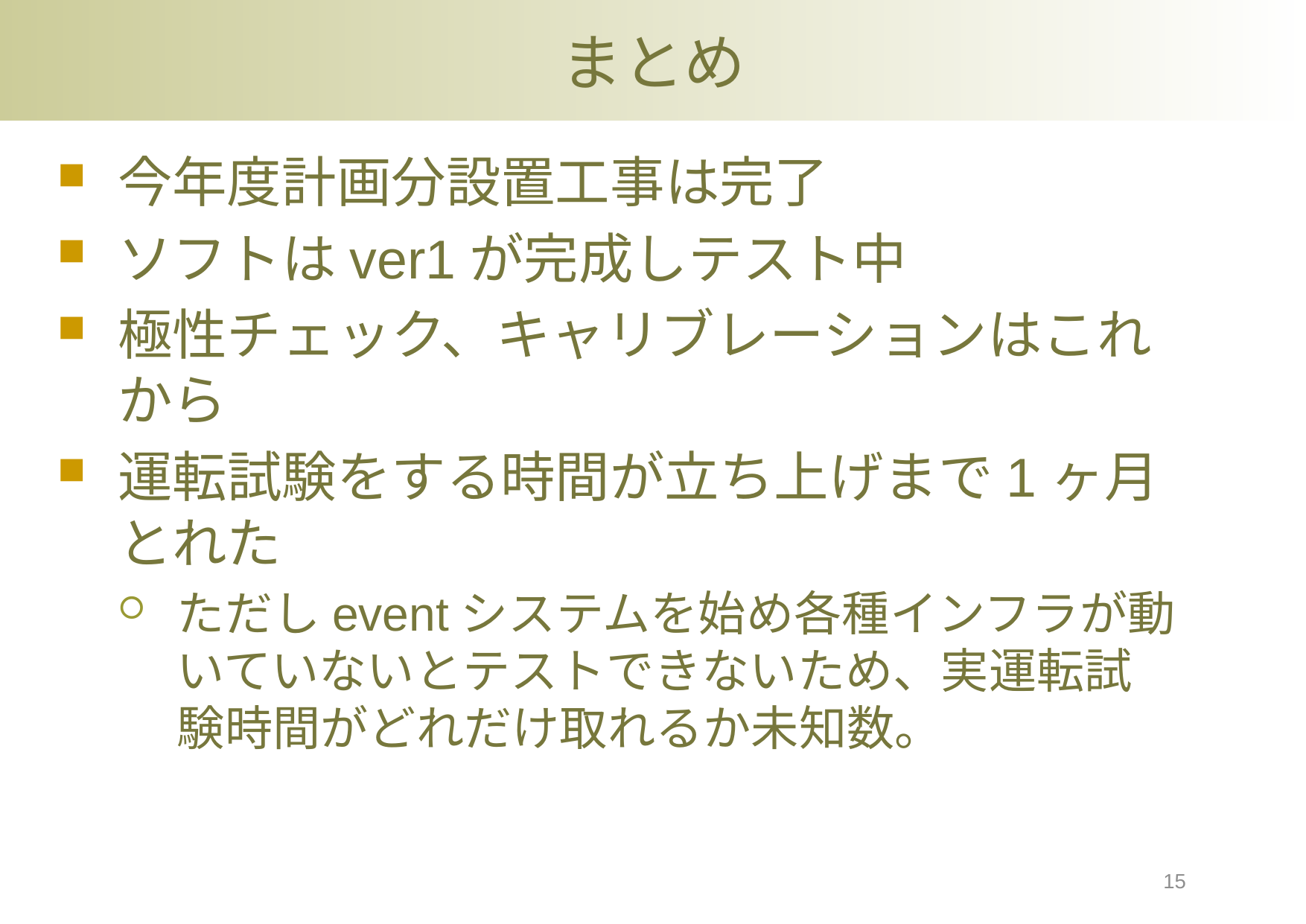

# まとめ
今年度計画分設置工事は完了
ソフトはver1が完成しテスト中
極性チェック、キャリブレーションはこれから
運転試験をする時間が立ち上げまで1ヶ月とれた
ただしeventシステムを始め各種インフラが動いていないとテストできないため、実運転試験時間がどれだけ取れるか未知数。

15